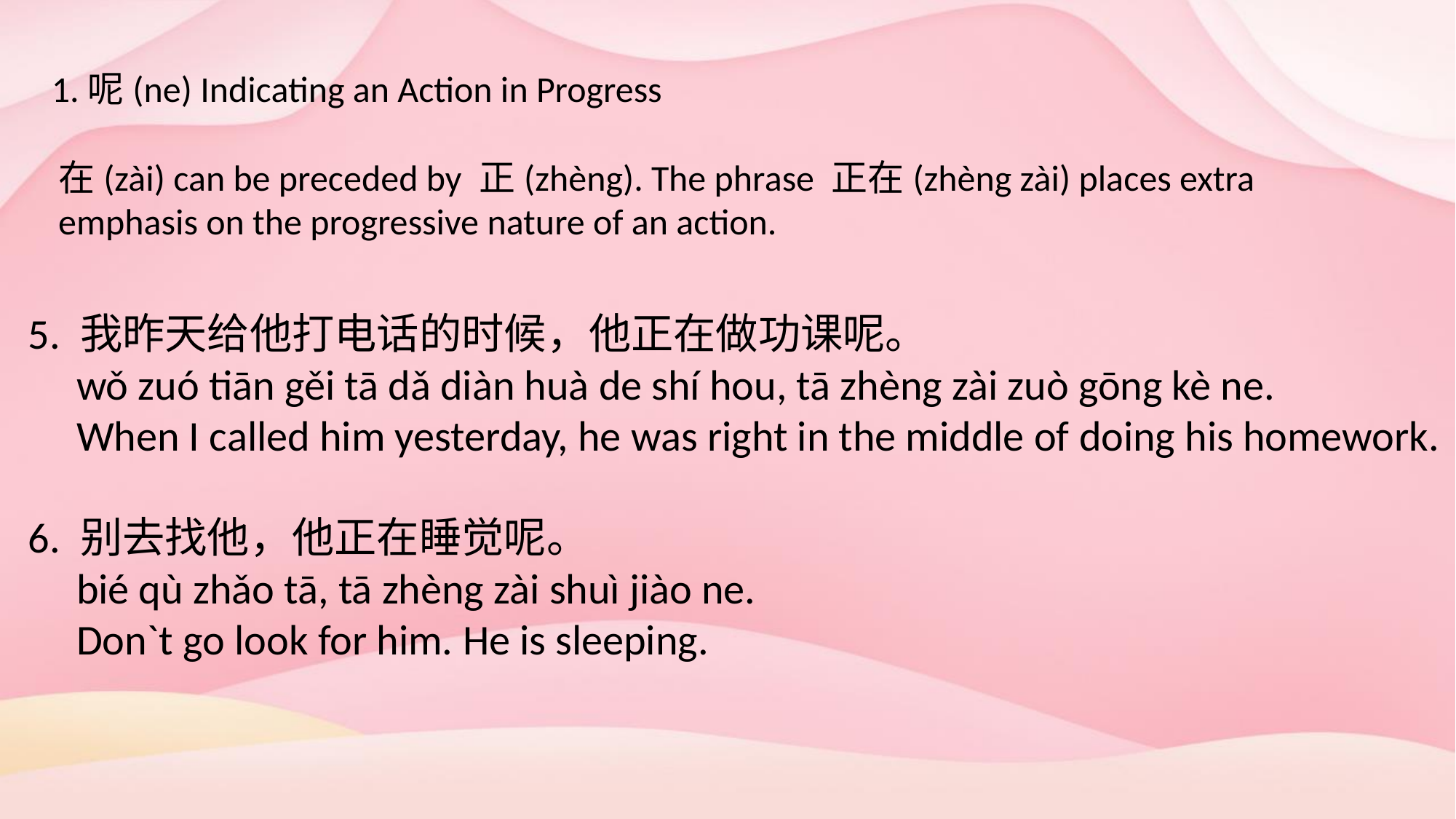

1.呢(ne) Indicating an Action in Progress
在(zài) can be preceded by 正(zhèng). The phrase 正在(zhèng zài) places extra emphasis on the progressive nature of an action.
5. 我昨天给他打电话的时候，他正在做功课呢。
     wǒ zuó tiān gěi tā dǎ diàn huà de shí hou, tā zhèng zài zuò gōng kè ne.
     When I called him yesterday, he was right in the middle of doing his homework.

6. 别去找他，他正在睡觉呢。
     bié qù zhǎo tā, tā zhèng zài shuì jiào ne.
     Don`t go look for him. He is sleeping.